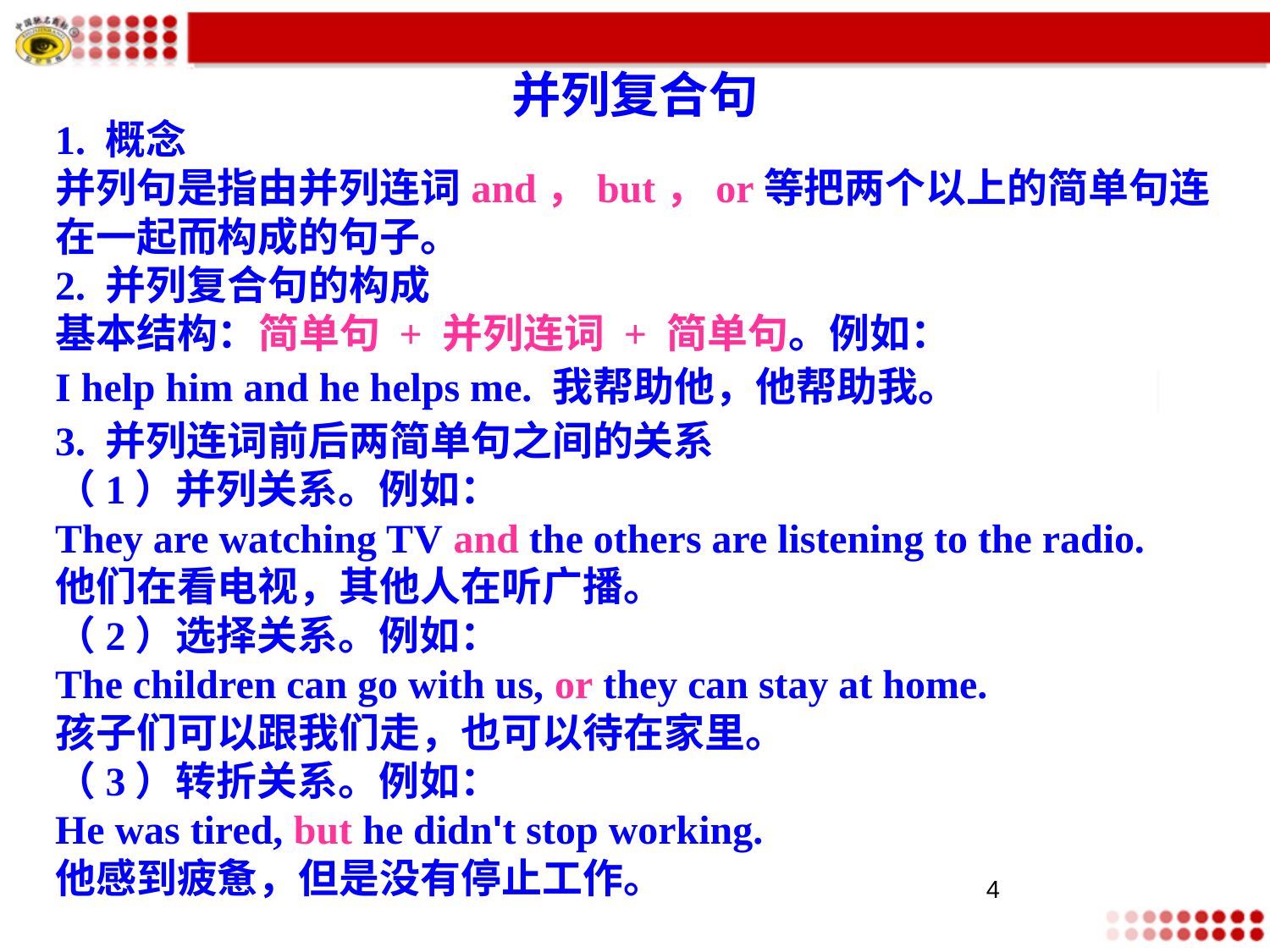

并列复合句
1. 概念
并列句是指由并列连词and，but，or等把两个以上的简单句连在一起而构成的句子。
2. 并列复合句的构成
基本结构：简单句 + 并列连词 + 简单句。例如：
I help him and he helps me. 我帮助他，他帮助我。
3. 并列连词前后两简单句之间的关系
（1）并列关系。例如：
They are watching TV and the others are listening to the radio.
他们在看电视，其他人在听广播。
（2）选择关系。例如：
The children can go with us, or they can stay at home.
孩子们可以跟我们走，也可以待在家里。
（3）转折关系。例如：
He was tired, but he didn't stop working.
他感到疲惫，但是没有停止工作。
4